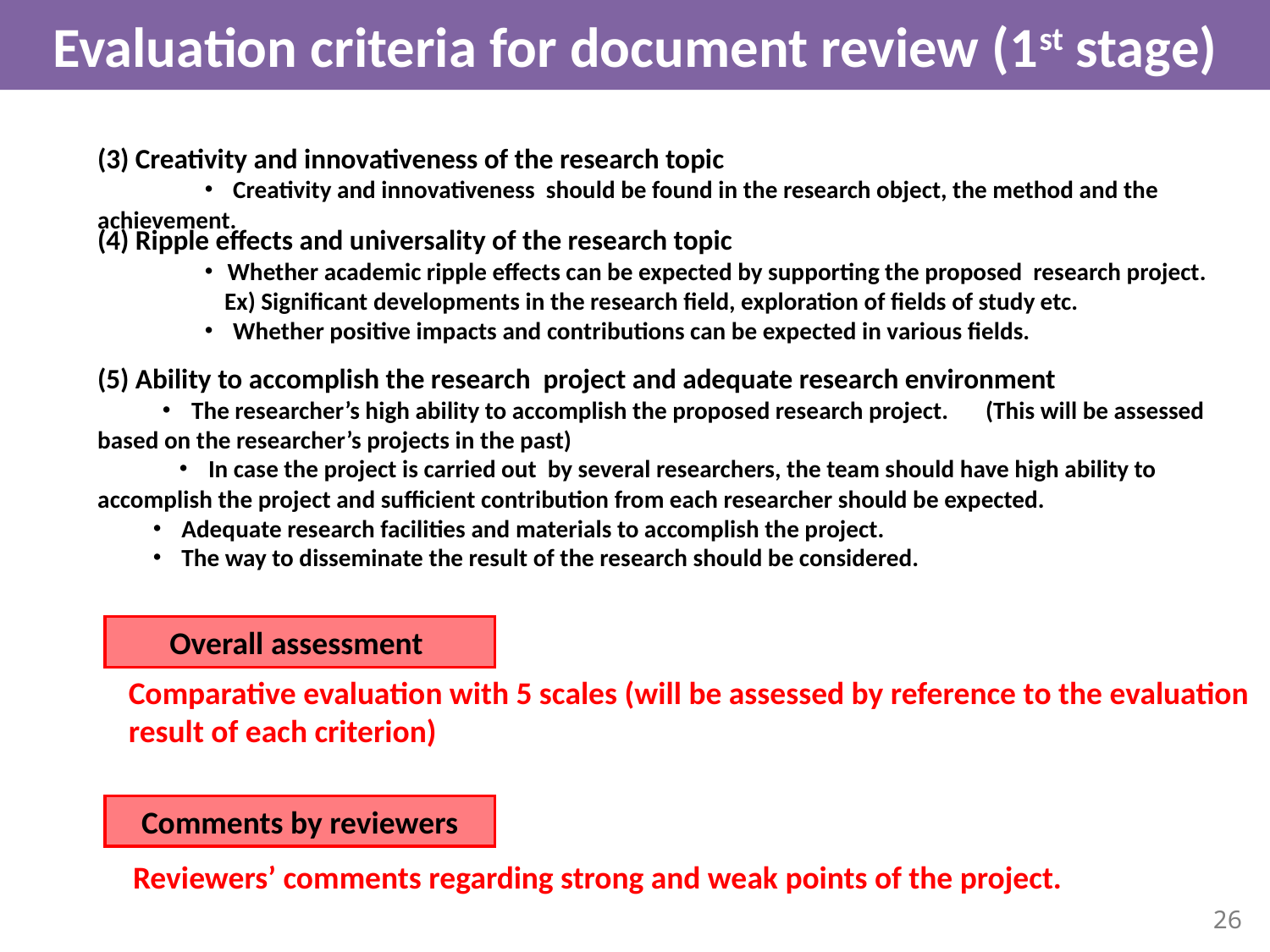

Evaluation criteria for document review (1st stage)
(3) Creativity and innovativeness of the research topic
　　　　・ Creativity and innovativeness  should be found in the research object, the method and the achievement.
(4) Ripple effects and universality of the research topic
　　　　・Whether academic ripple effects can be expected by supporting the proposed  research project.                 	Ex) Significant developments in the research field, exploration of fields of study etc.
　　　　・ Whether positive impacts and contributions can be expected in various fields.
(5) Ability to accomplish the research  project and adequate research environment
         ・ The researcher’s high ability to accomplish the proposed research project.　(This will be assessed based on the researcher’s projects in the past)
　　　・ In case the project is carried out  by several researchers, the team should have high ability to accomplish the project and sufficient contribution from each researcher should be expected.
　    ・ Adequate research facilities and materials to accomplish the project.
　    ・ The way to disseminate the result of the research should be considered.
Overall assessment
Comparative evaluation with 5 scales (will be assessed by reference to the evaluation result of each criterion)
Comments by reviewers
Reviewers’ comments regarding strong and weak points of the project.
26